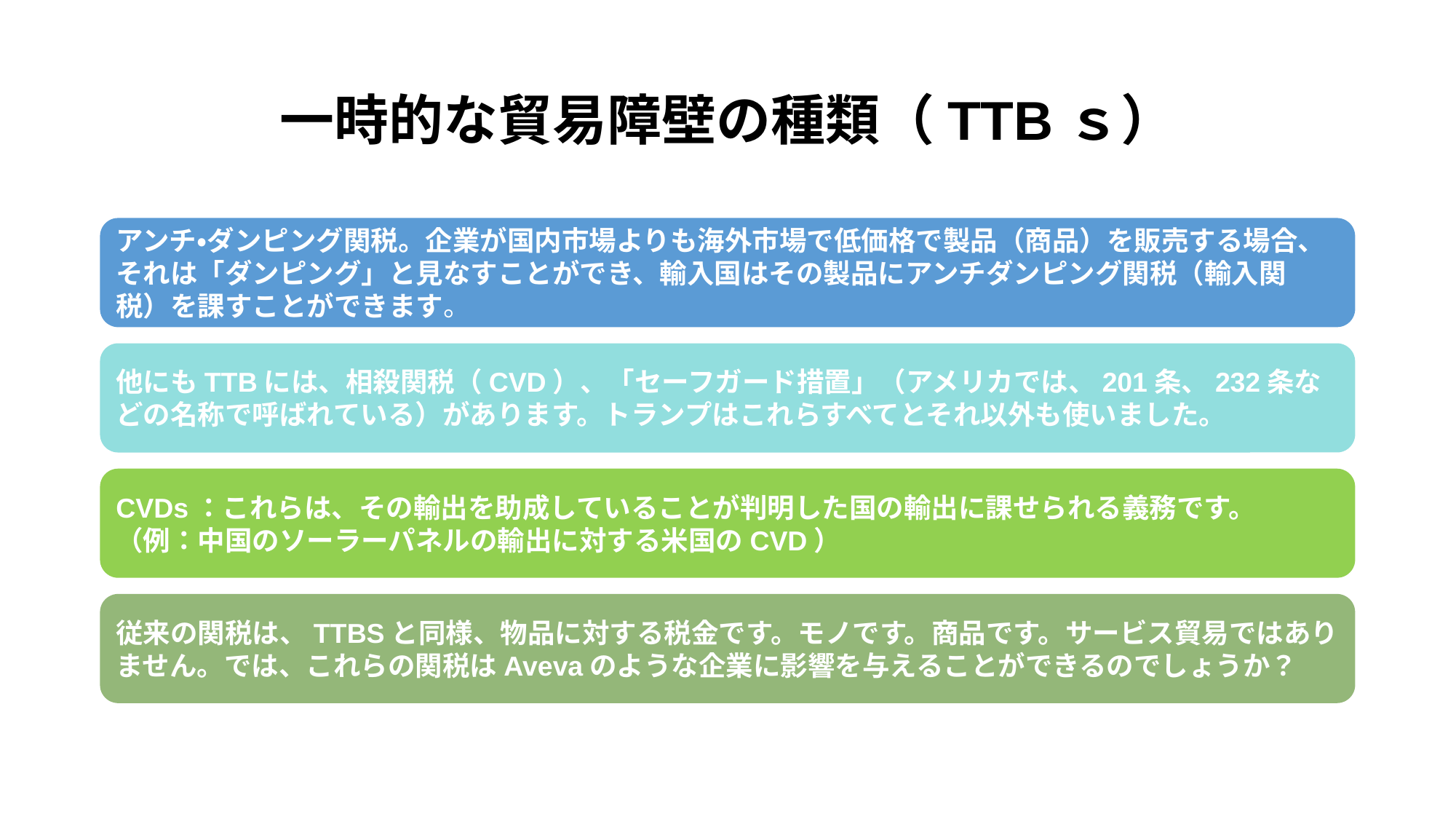

# 一時的な貿易障壁の種類（TTBｓ）

アンチ・ダンピング関税。企業が国内市場よりも海外市場で低価格で製品（商品）を販売する場合、それは「ダンピング」と見なすことができ、輸入国はその製品にアンチダンピング関税（輸入関税）を課すことができます。
他にもTTBには、相殺関税（CVD）、「セーフガード措置」（アメリカでは、201条、232条などの名称で呼ばれている）があります。トランプはこれらすべてとそれ以外も使いました。
CVDs：これらは、その輸出を助成していることが判明した国の輸出に課せられる義務です。 （例：中国のソーラーパネルの輸出に対する米国のCVD）
従来の関税は、TTBSと同様、物品に対する税金です。モノです。商品です。サービス貿易ではありません。では、これらの関税はAvevaのような企業に影響を与えることができるのでしょうか？